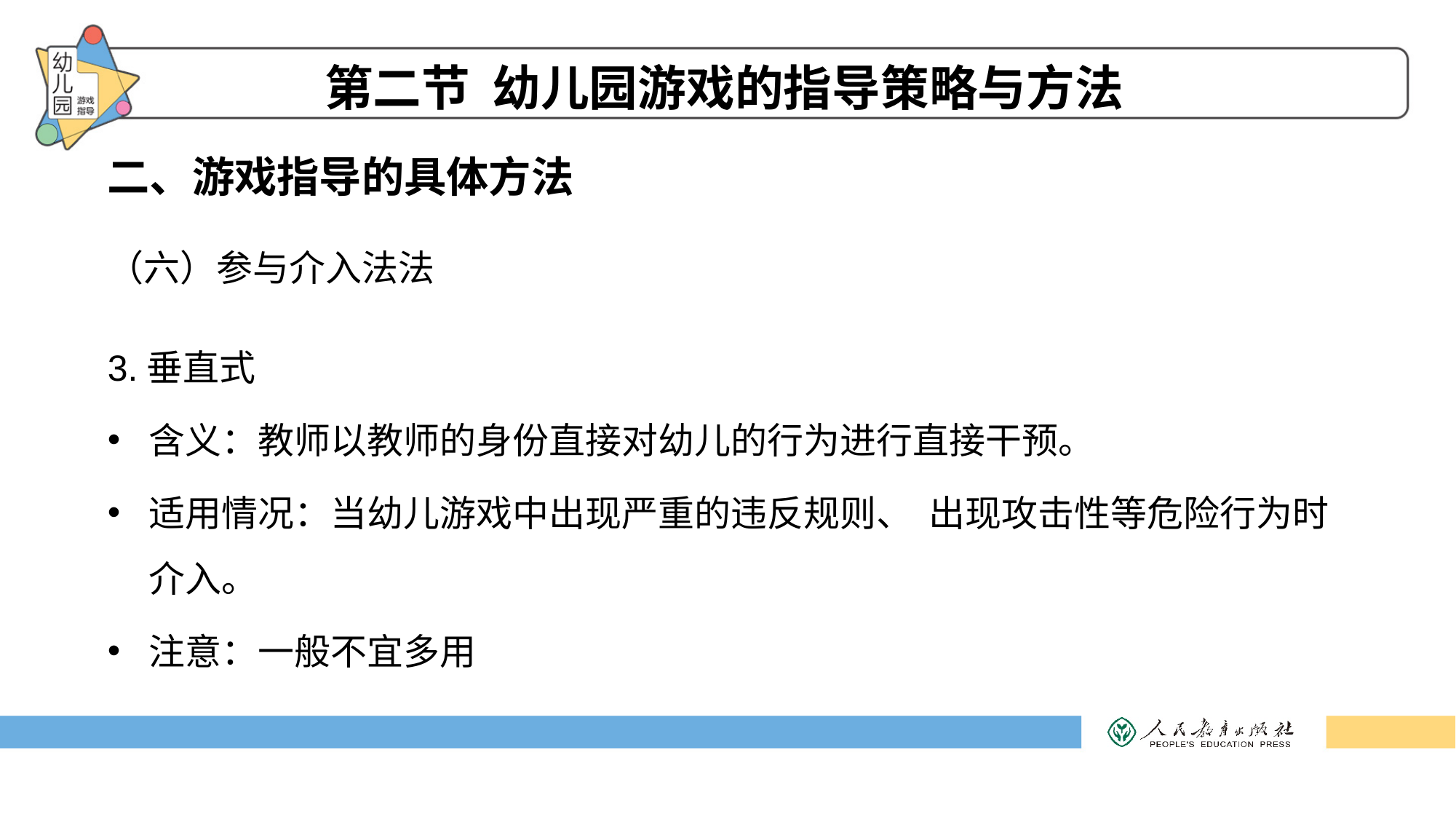

第二节  幼儿园游戏的指导策略与方法
二、游戏指导的具体方法

（六）参与介入法法
3.垂直式
含义：教师以教师的身份直接对幼儿的行为进行直接干预。
适用情况：当幼儿游戏中出现严重的违反规则、  出现攻击性等危险行为时介入。
注意：一般不宜多用